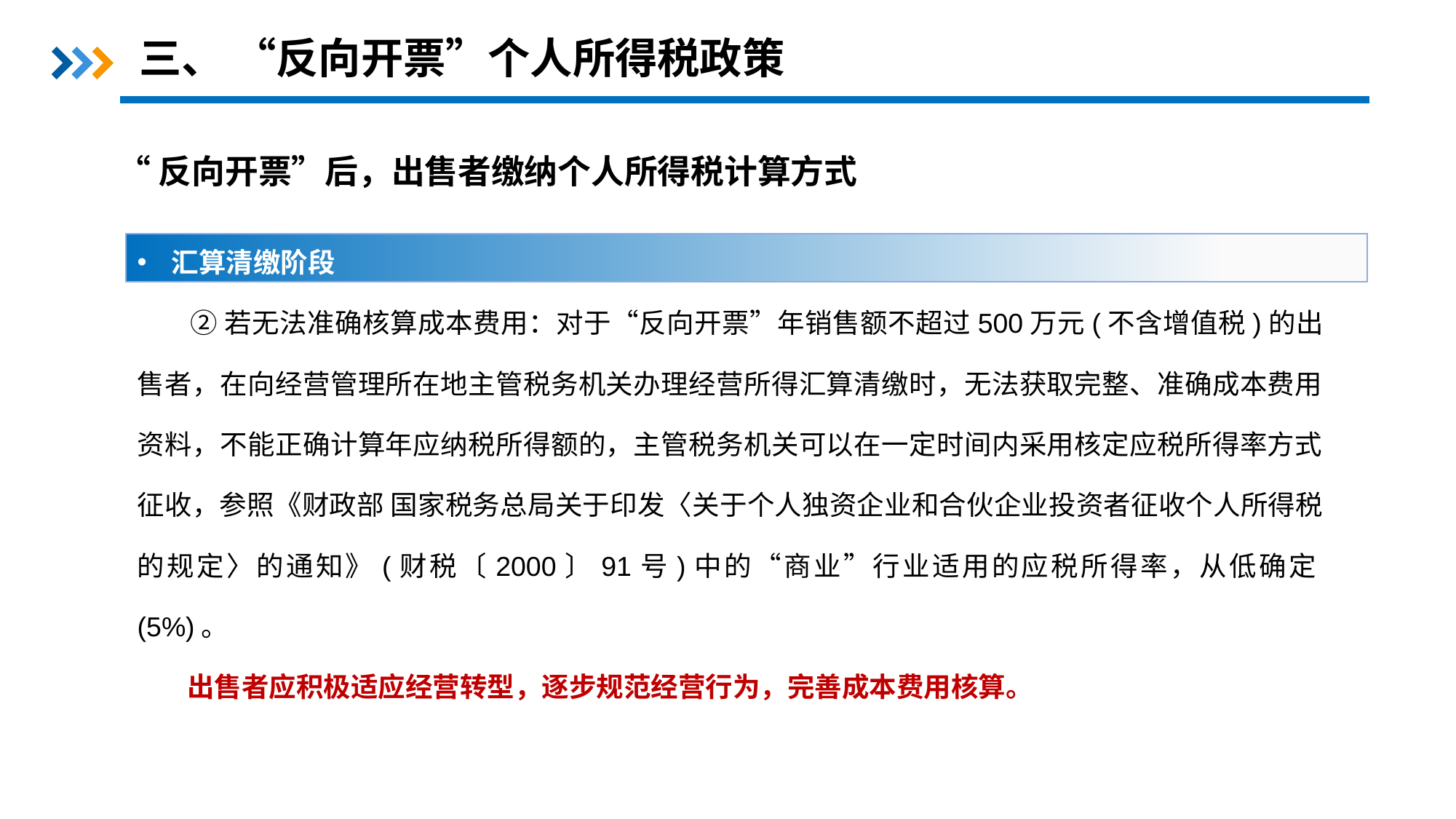

三、 “反向开票”个人所得税政策

“反向开票”后，出售者缴纳个人所得税计算方式
汇算清缴阶段
        ②若无法准确核算成本费用：对于“反向开票”年销售额不超过500万元(不含增值税)的出售者，在向经营管理所在地主管税务机关办理经营所得汇算清缴时，无法获取完整、准确成本费用资料，不能正确计算年应纳税所得额的，主管税务机关可以在一定时间内采用核定应税所得率方式征收，参照《财政部 国家税务总局关于印发〈关于个人独资企业和合伙企业投资者征收个人所得税的规定〉的通知》(财税〔2000〕91号)中的“商业”行业适用的应税所得率，从低确定(5%)。
       出售者应积极适应经营转型，逐步规范经营行为，完善成本费用核算。